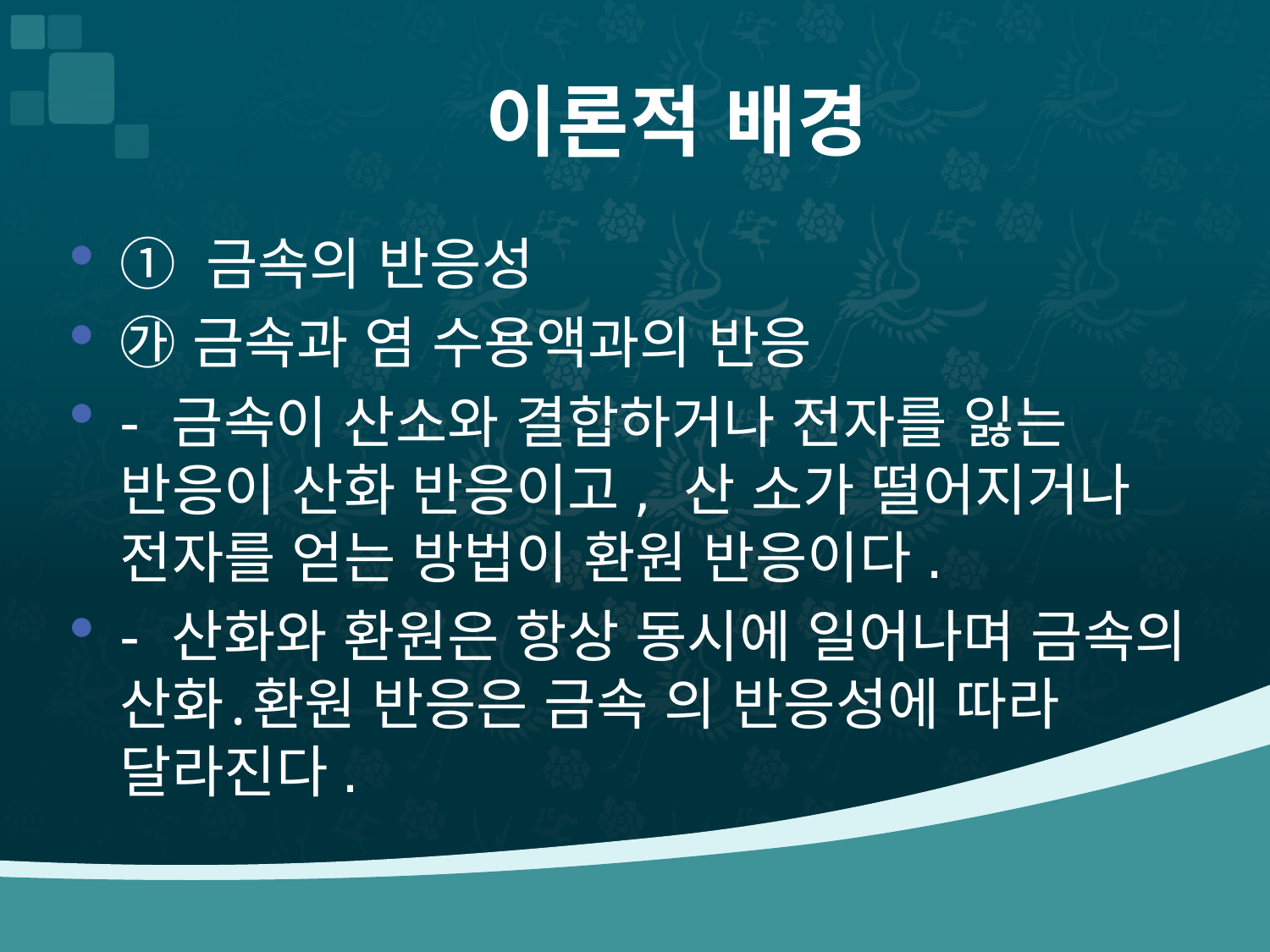

# 이론적 배경
① 금속의 반응성
㉮ 금속과 염 수용액과의 반응
- 금속이 산소와 결합하거나 전자를 잃는 반응이 산화 반응이고, 산 소가 떨어지거나 전자를 얻는 방법이 환원 반응이다.
- 산화와 환원은 항상 동시에 일어나며 금속의 산화․환원 반응은 금속 의 반응성에 따라 달라진다.